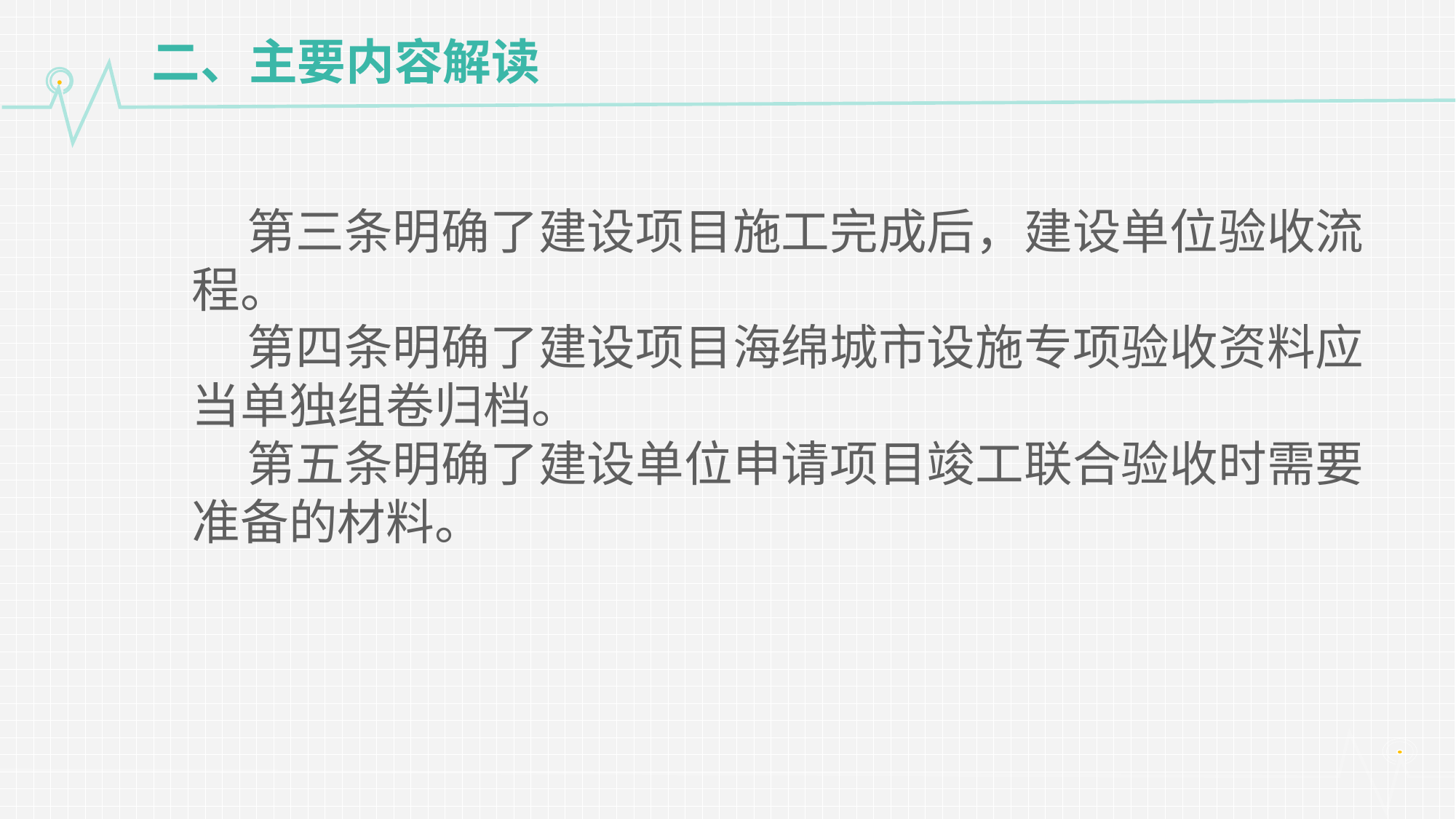

# 二、主要内容解读
    第三条明确了建设项目施工完成后，建设单位验收流程。
    第四条明确了建设项目海绵城市设施专项验收资料应当单独组卷归档。
    第五条明确了建设单位申请项目竣工联合验收时需要准备的材料。